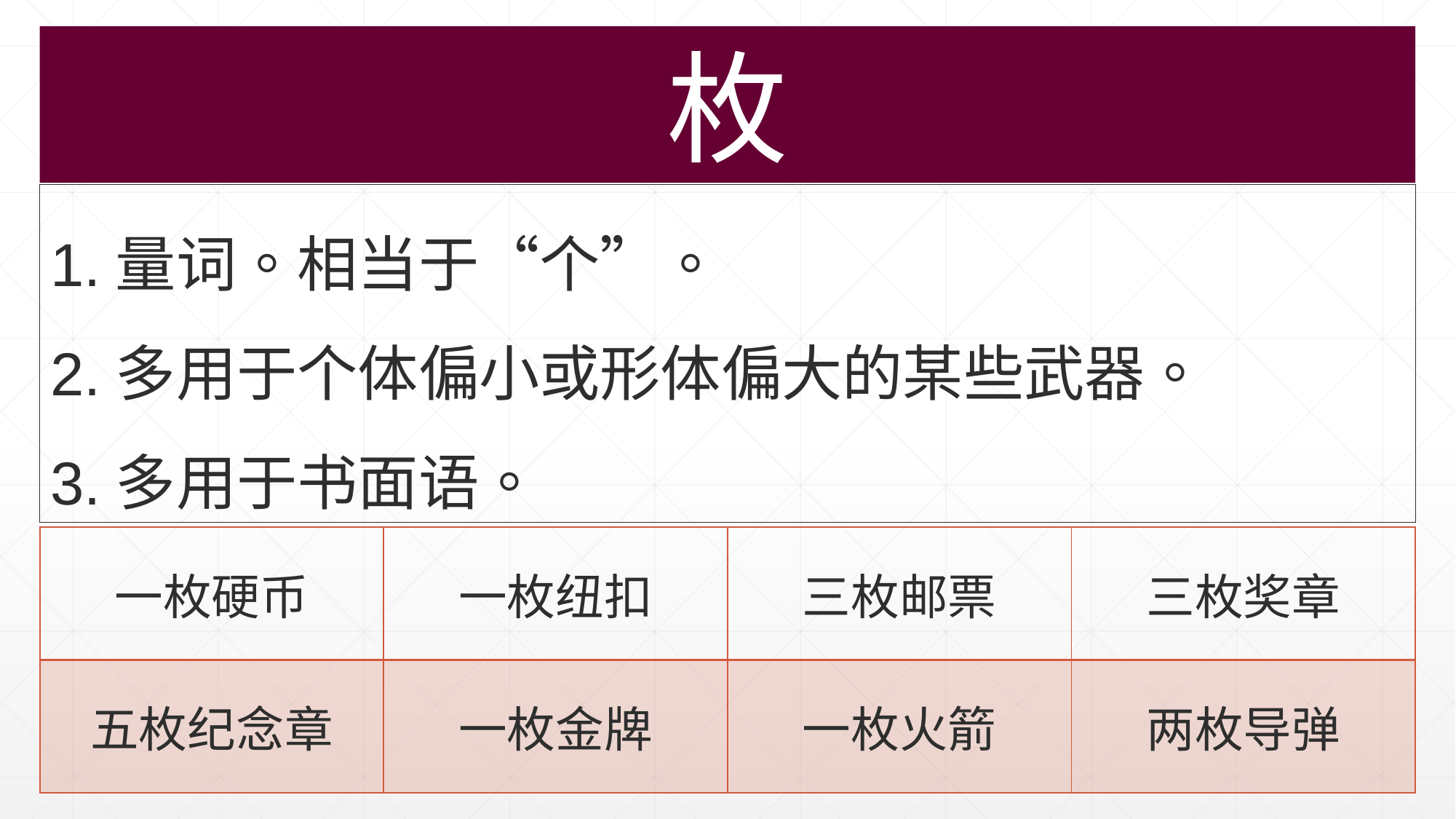

枚
1.量词。相当于“个”。
2.多用于个体偏小或形体偏大的某些武器。
3.多用于书面语。
| 一枚硬币 | 一枚纽扣 | 三枚邮票 | 三枚奖章 |
| --- | --- | --- | --- |
| 五枚纪念章 | 一枚金牌 | 一枚火箭 | 两枚导弹 |